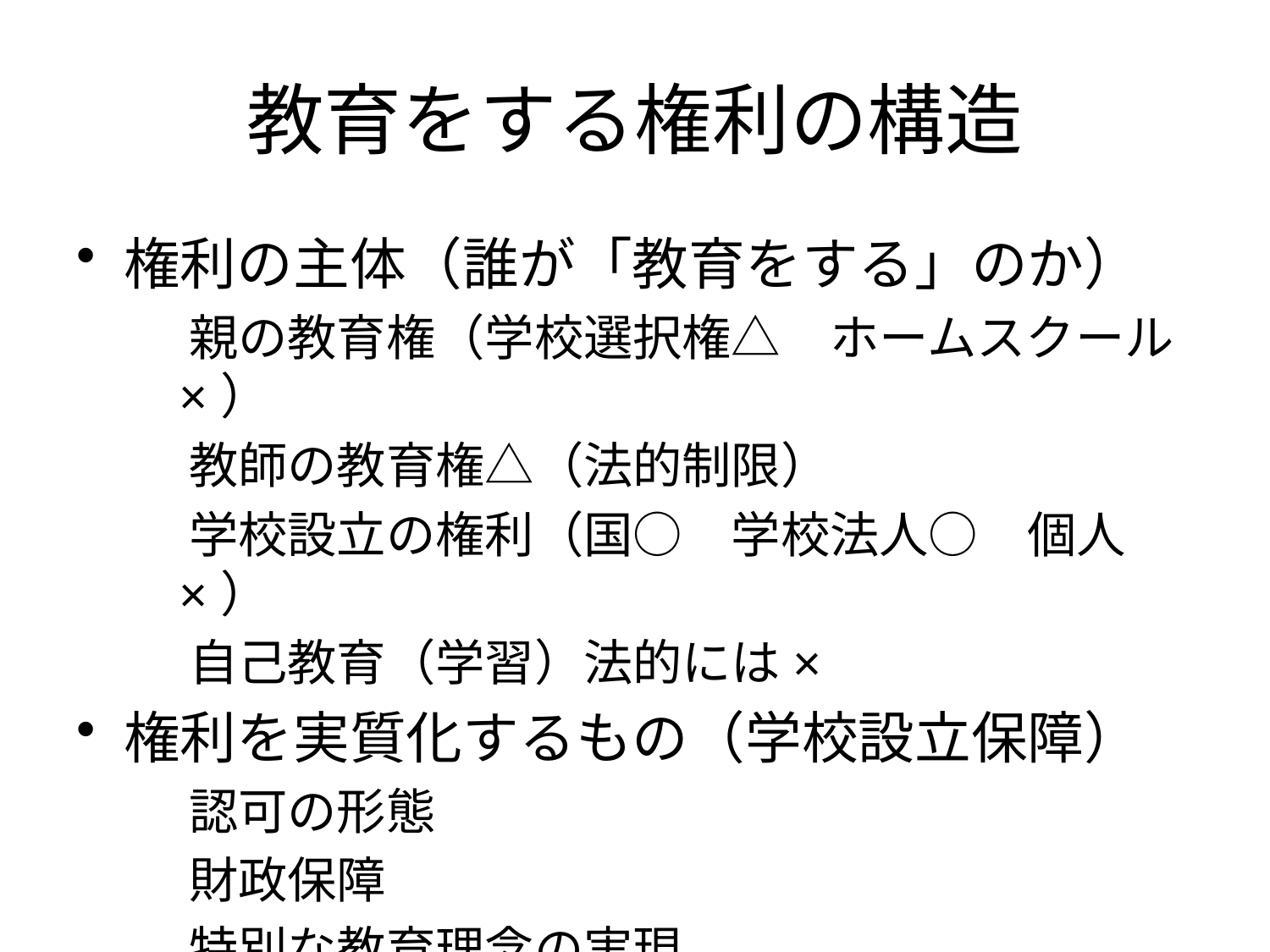

# 教育をする権利の構造
権利の主体（誰が「教育をする」のか）
　親の教育権（学校選択権△　ホームスクール×）
　教師の教育権△（法的制限）
　学校設立の権利（国○　学校法人○　個人×）
　自己教育（学習）法的には×
権利を実質化するもの（学校設立保障）
　認可の形態
　財政保障
　特別な教育理念の実現